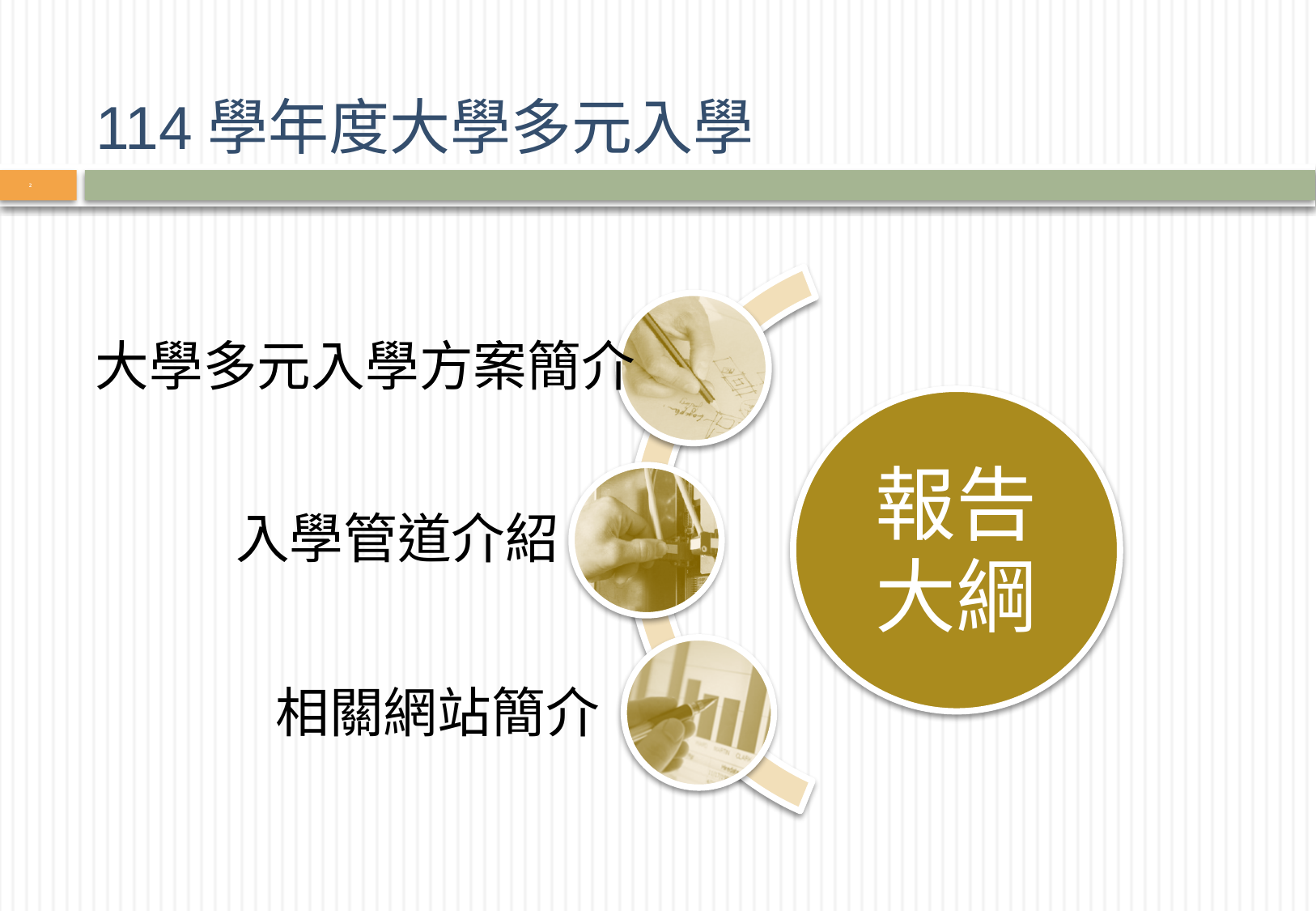

# 114學年度大學多元入學

            2

報告大綱
 大學多元入學方案簡介
入學管道介紹
   相關網站簡介